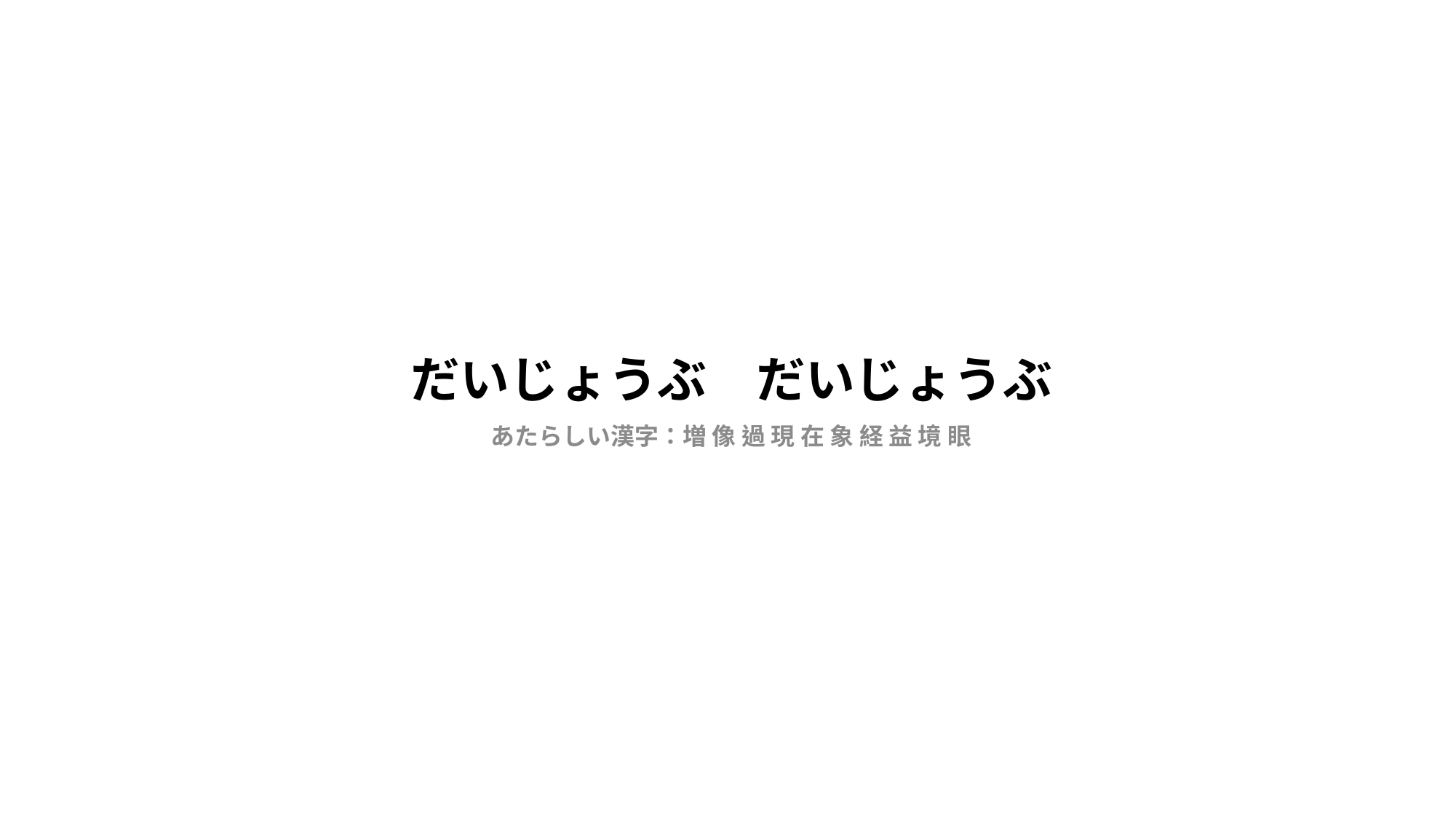

# だいじょうぶ　だいじょうぶ
あたらしい漢字：増 像 過 現 在 象 経 益 境 眼